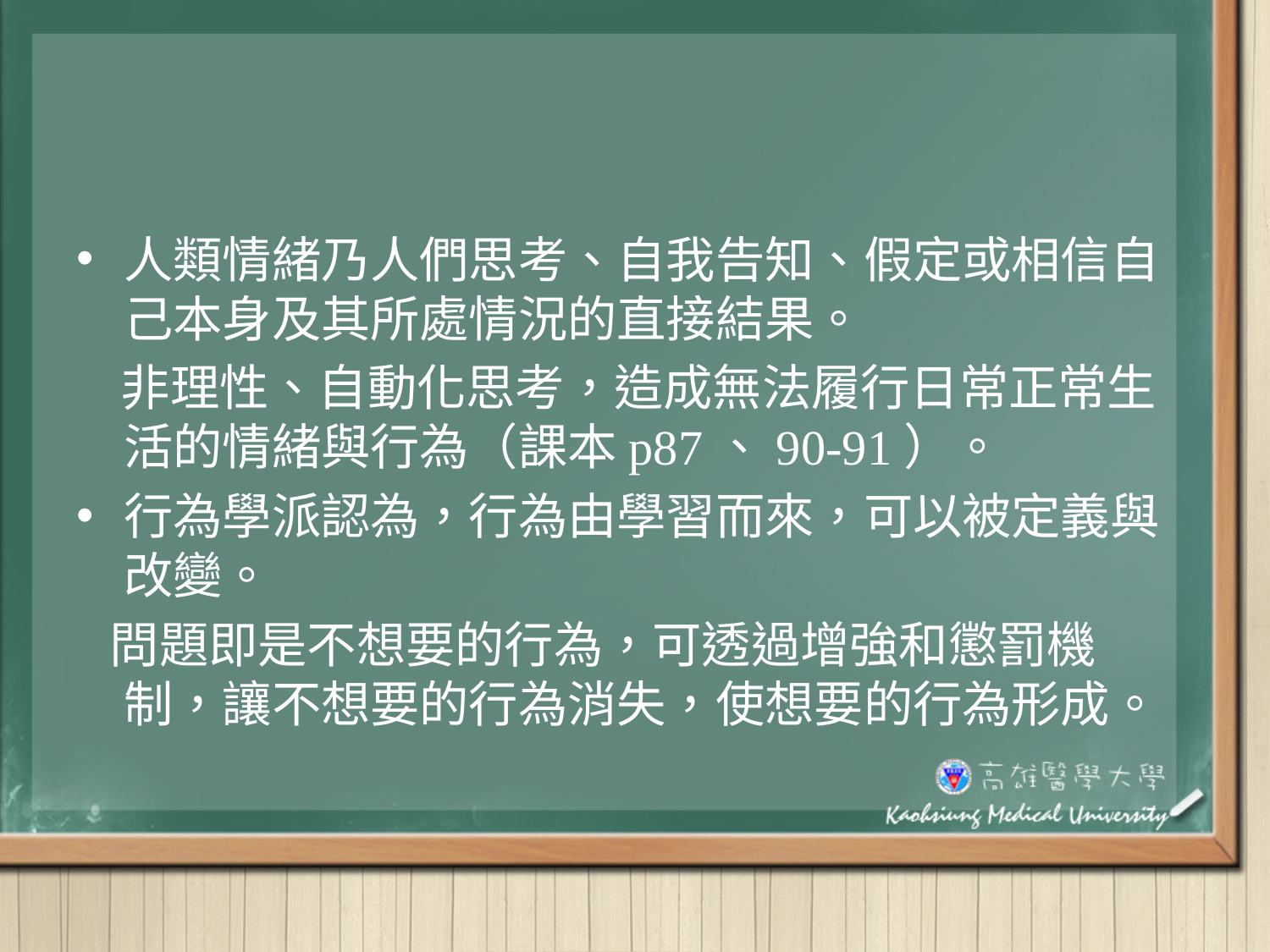

#
人類情緒乃人們思考、自我告知、假定或相信自己本身及其所處情況的直接結果。
   非理性、自動化思考，造成無法履行日常正常生活的情緒與行為（課本p87、90-91）。
行為學派認為，行為由學習而來，可以被定義與改變。
  問題即是不想要的行為，可透過增強和懲罰機制，讓不想要的行為消失，使想要的行為形成。